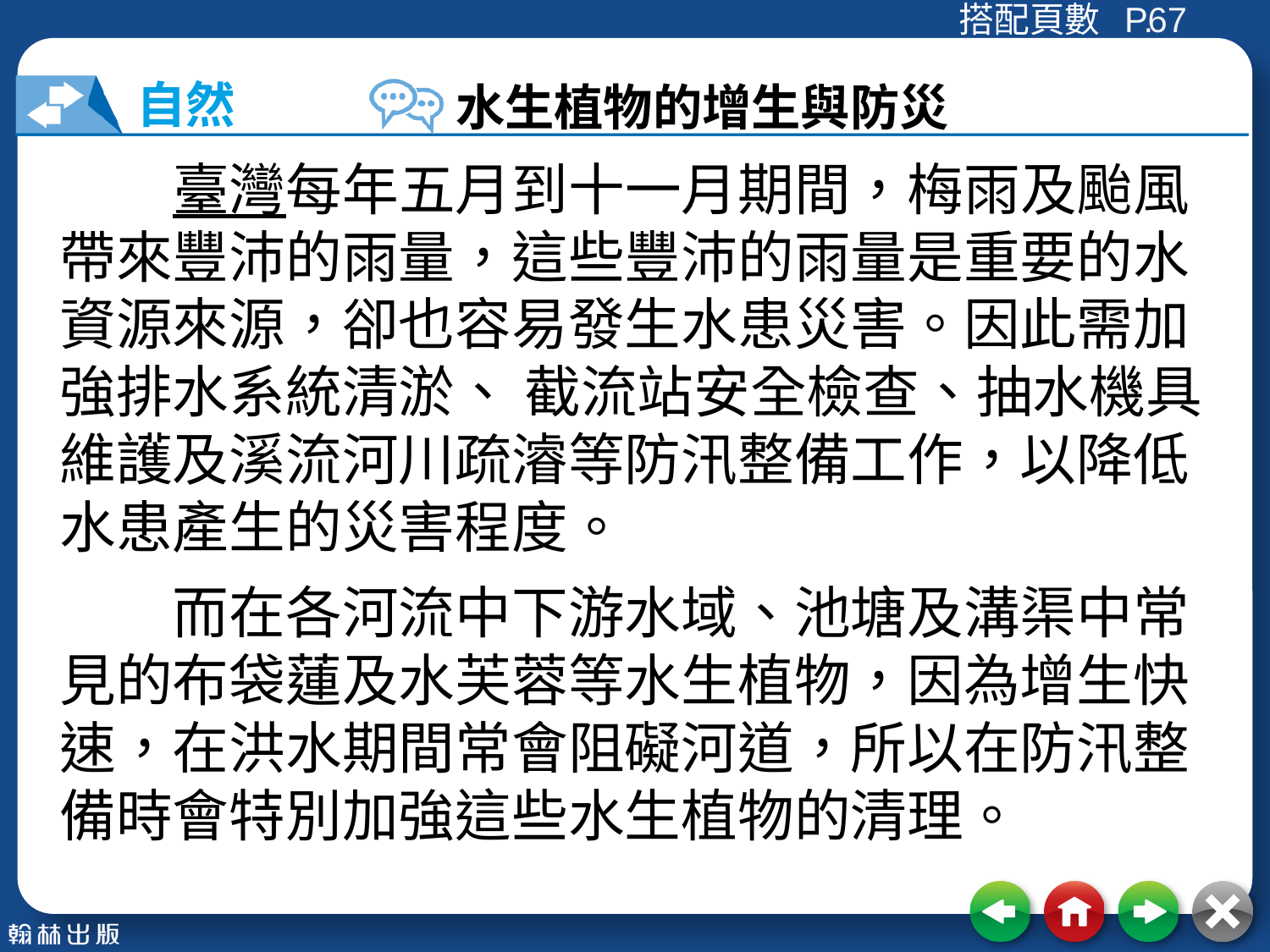

67
自然
水生植物的增生與防災
　　臺灣每年五月到十一月期間，梅雨及颱風帶來豐沛的雨量，這些豐沛的雨量是重要的水資源來源，卻也容易發生水患災害。因此需加強排水系統清淤、 截流站安全檢查、抽水機具維護及溪流河川疏濬等防汛整備工作，以降低水患產生的災害程度。
　　而在各河流中下游水域、池塘及溝渠中常見的布袋蓮及水芙蓉等水生植物，因為增生快速，在洪水期間常會阻礙河道，所以在防汛整備時會特別加強這些水生植物的清理。